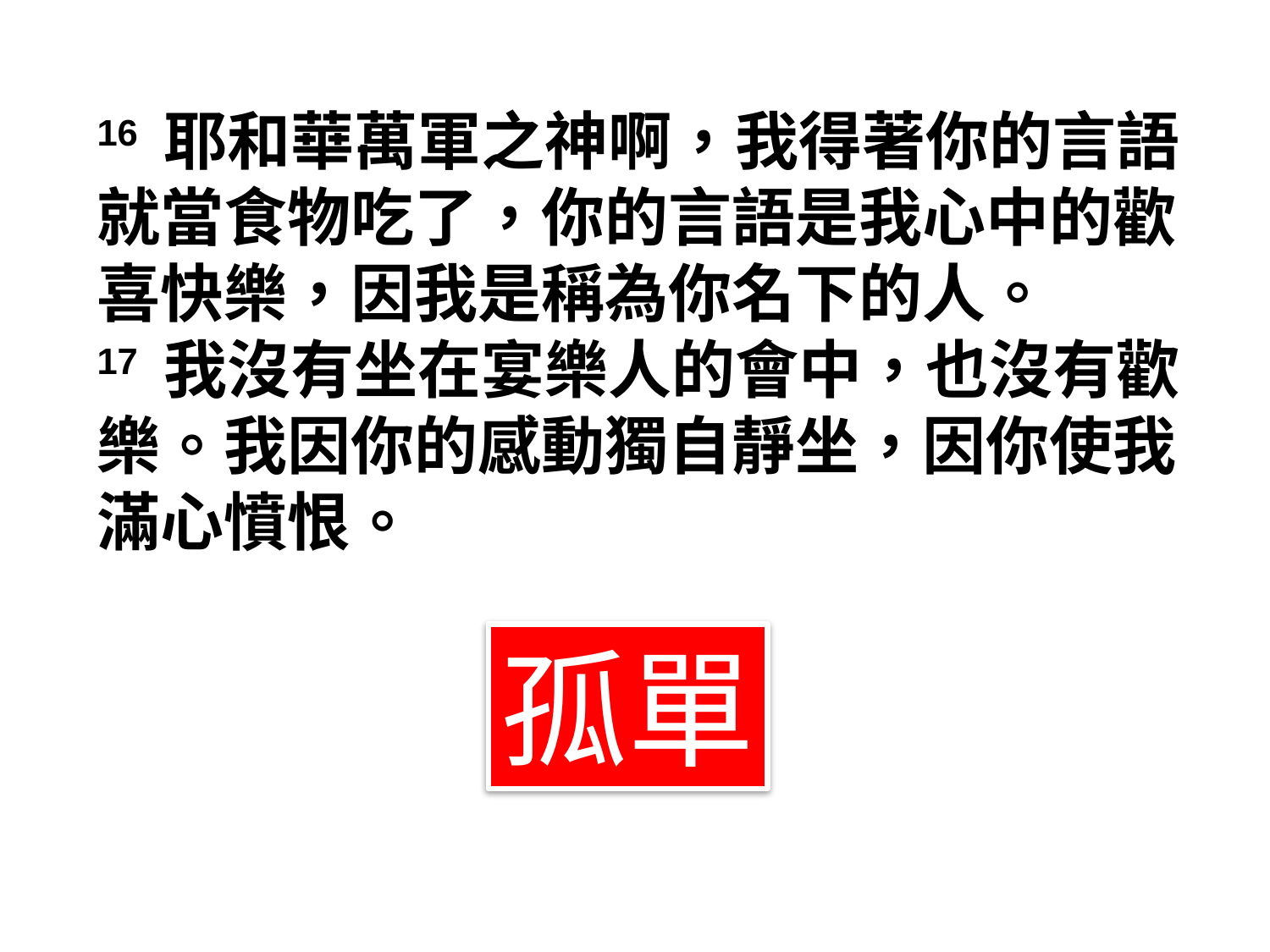

16 耶和華萬軍之神啊，我得著你的言語就當食物吃了，你的言語是我心中的歡喜快樂，因我是稱為你名下的人。
17 我沒有坐在宴樂人的會中，也沒有歡樂。我因你的感動獨自靜坐，因你使我滿心憤恨。
孤單